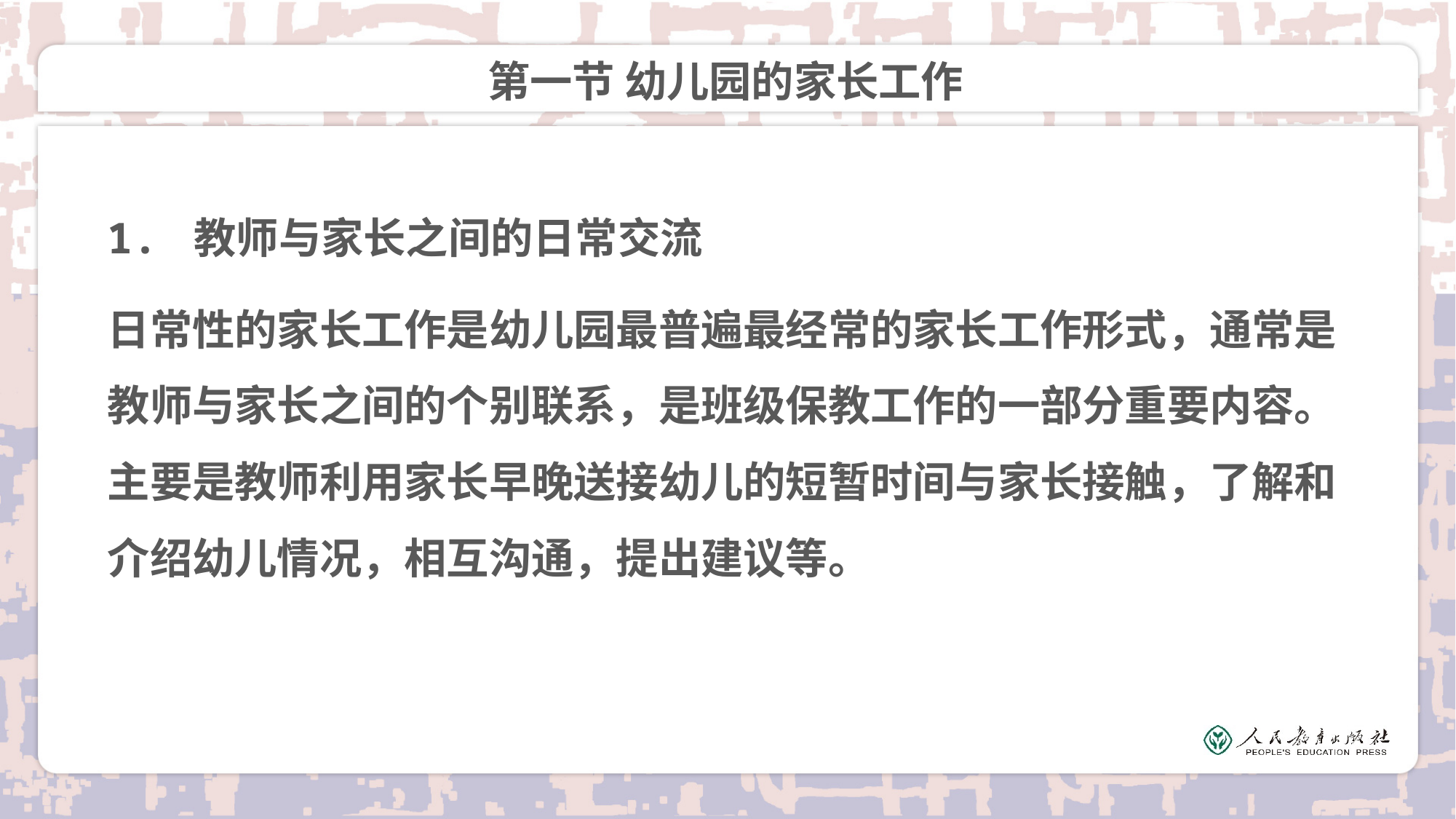

# 第一节 幼儿园的家长工作
1. 教师与家长之间的日常交流
日常性的家长工作是幼儿园最普遍最经常的家长工作形式，通常是教师与家长之间的个别联系，是班级保教工作的一部分重要内容。主要是教师利用家长早晚送接幼儿的短暂时间与家长接触，了解和介绍幼儿情况，相互沟通，提出建议等。